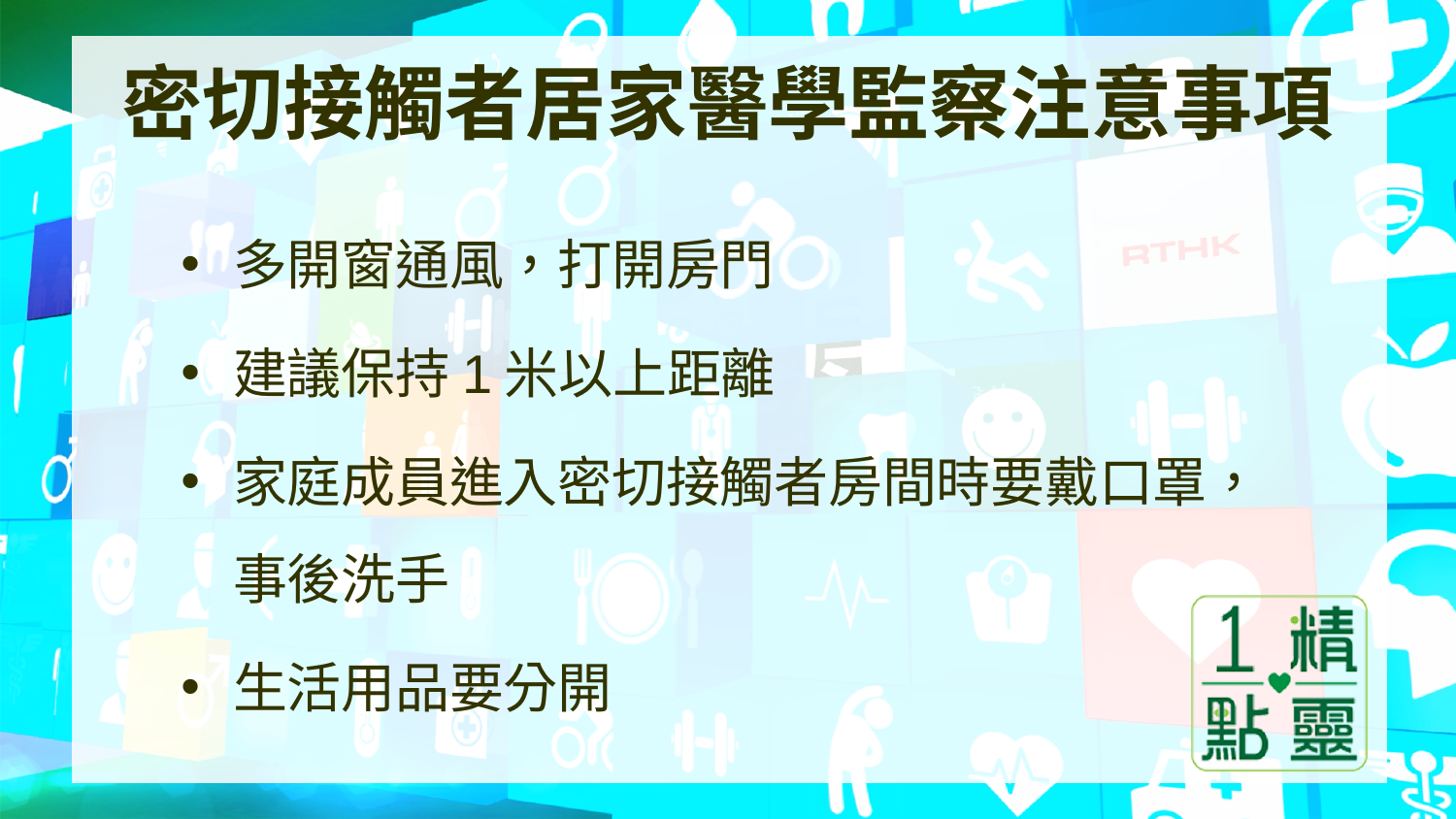

# 密切接觸者居家醫學監察注意事項
多開窗通風，打開房門
建議保持1米以上距離
家庭成員進入密切接觸者房間時要戴口罩，事後洗手
生活用品要分開